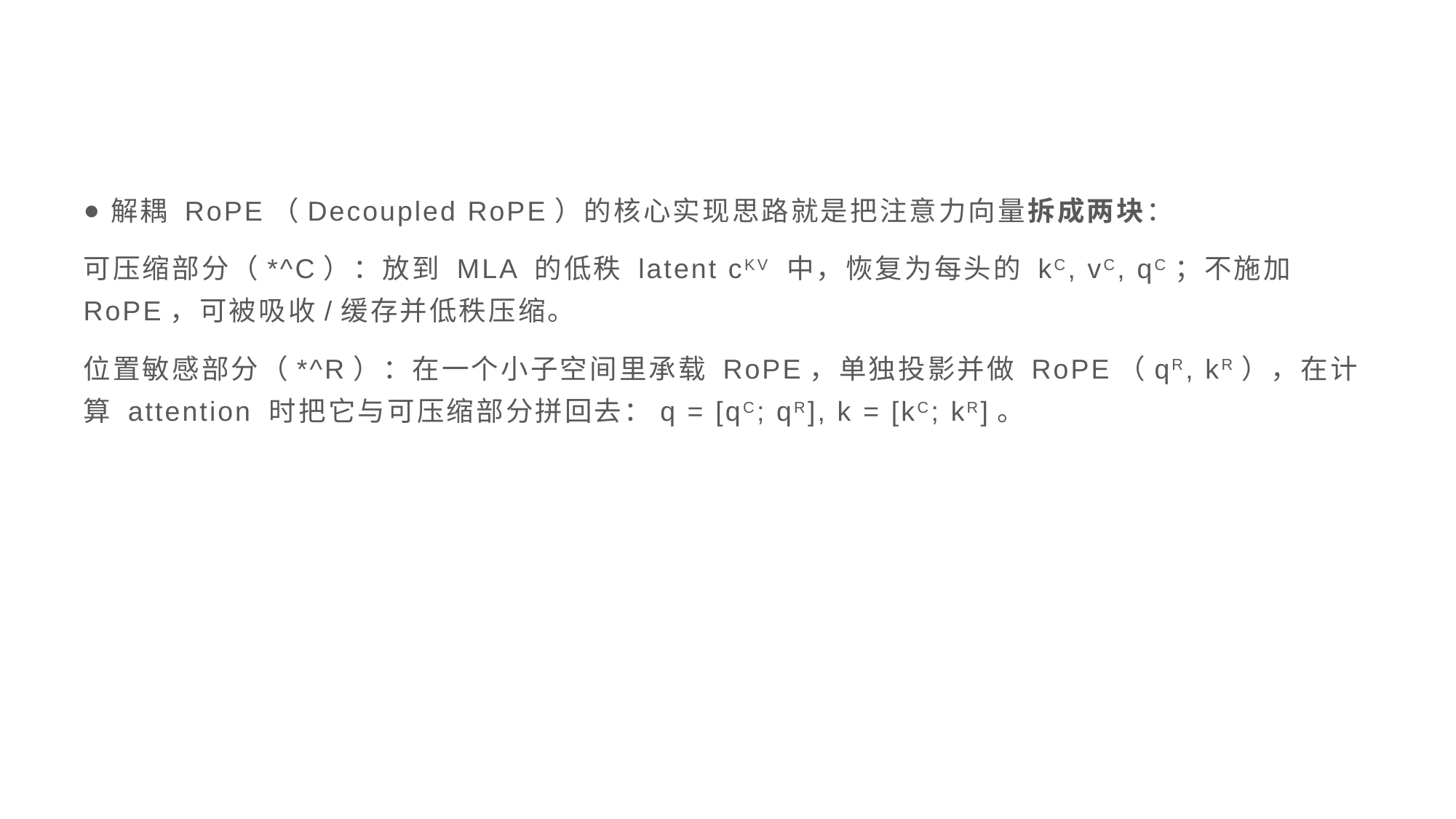

解耦 RoPE（Decoupled RoPE）的核心实现思路就是把注意力向量拆成两块：
可压缩部分（*^C）：放到 MLA 的低秩 latent cKV 中，恢复为每头的 kC, vC, qC；不施加 RoPE，可被吸收/缓存并低秩压缩。
位置敏感部分（*^R）：在一个小子空间里承载 RoPE，单独投影并做 RoPE（qR, kR），在计算 attention 时把它与可压缩部分拼回去：q = [qC; qR], k = [kC; kR]。